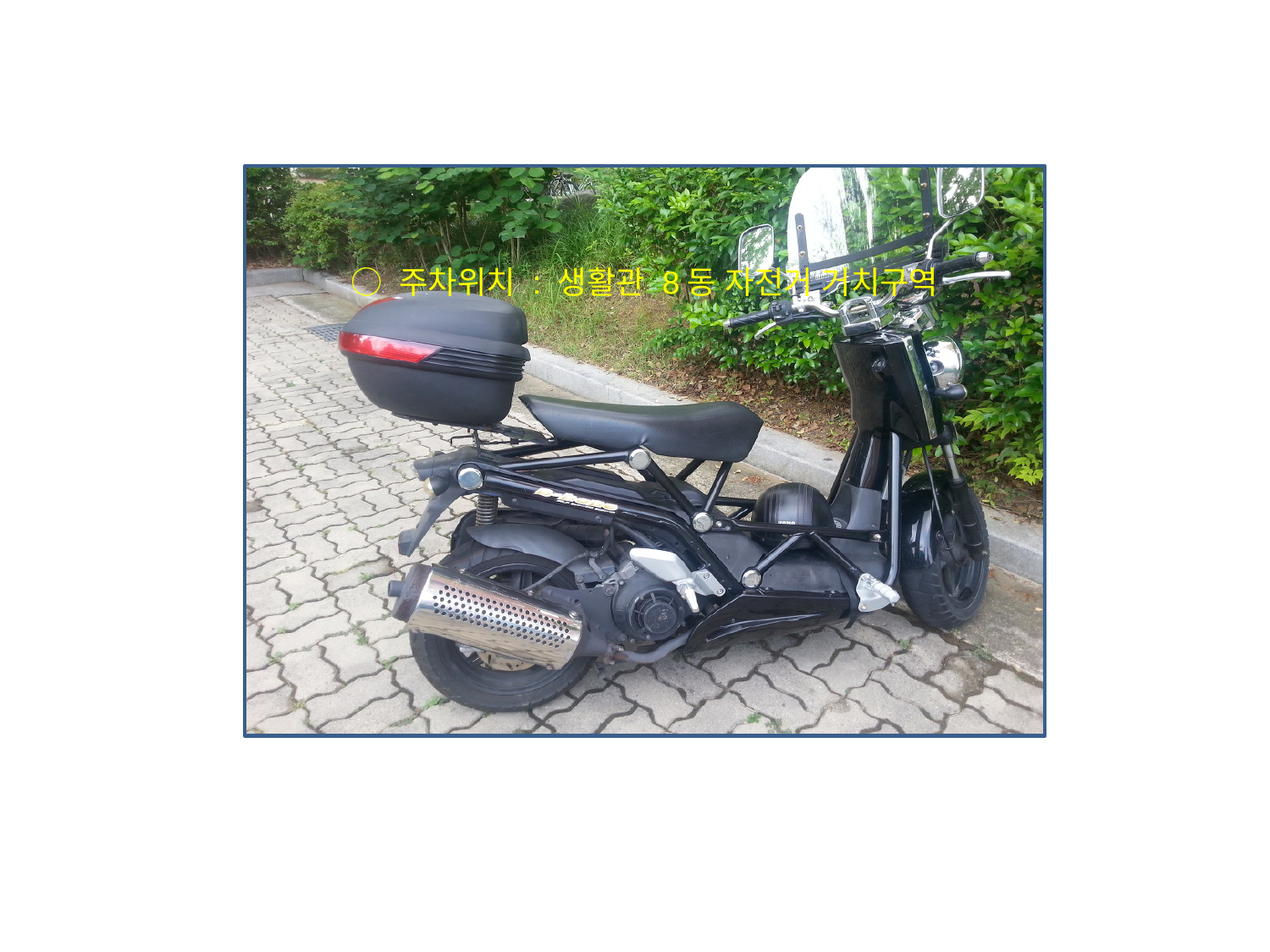

○ 주차위치 : 생활관 8동 자전거 거치구역